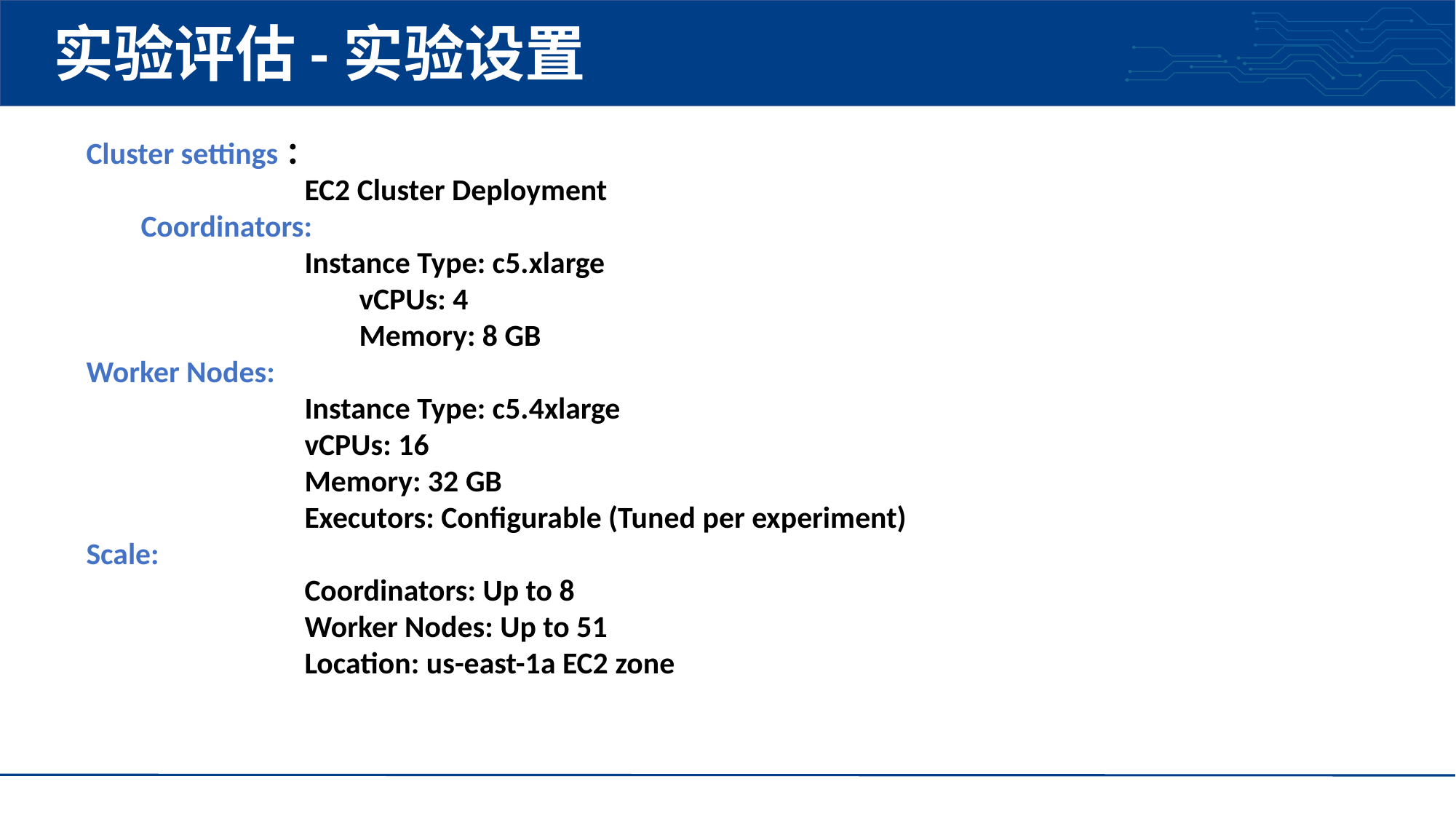

# 实验评估-实验设置
Cluster settings：
EC2 Cluster Deployment
Coordinators:
Instance Type: c5.xlarge
vCPUs: 4
Memory: 8 GB
Worker Nodes:
Instance Type: c5.4xlarge
vCPUs: 16
Memory: 32 GB
Executors: Configurable (Tuned per experiment)
Scale:
Coordinators: Up to 8
Worker Nodes: Up to 51
Location: us-east-1a EC2 zone
24